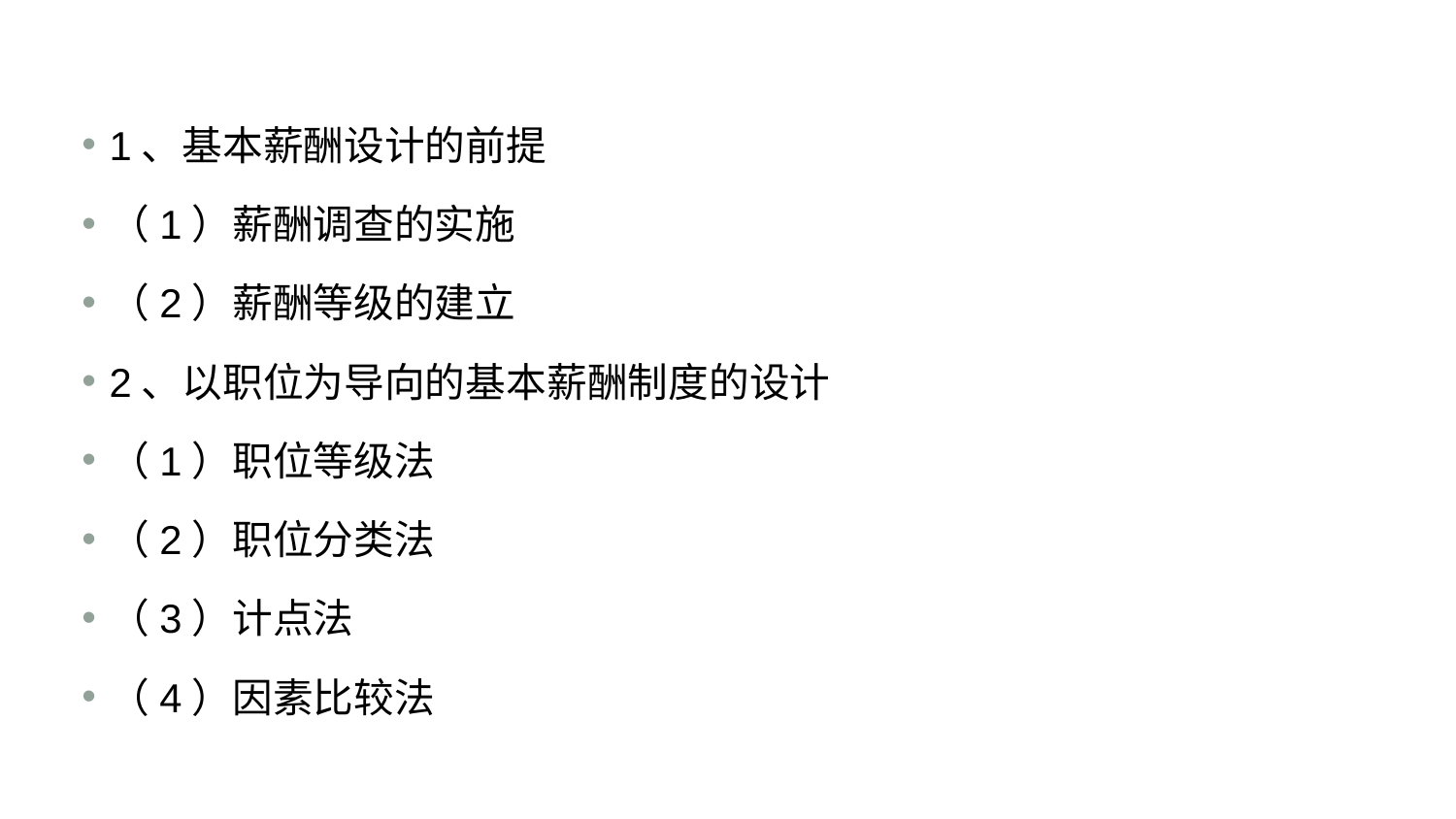

#
1、基本薪酬设计的前提
（1）薪酬调查的实施
（2）薪酬等级的建立
2、以职位为导向的基本薪酬制度的设计
（1）职位等级法
（2）职位分类法
（3）计点法
（4）因素比较法